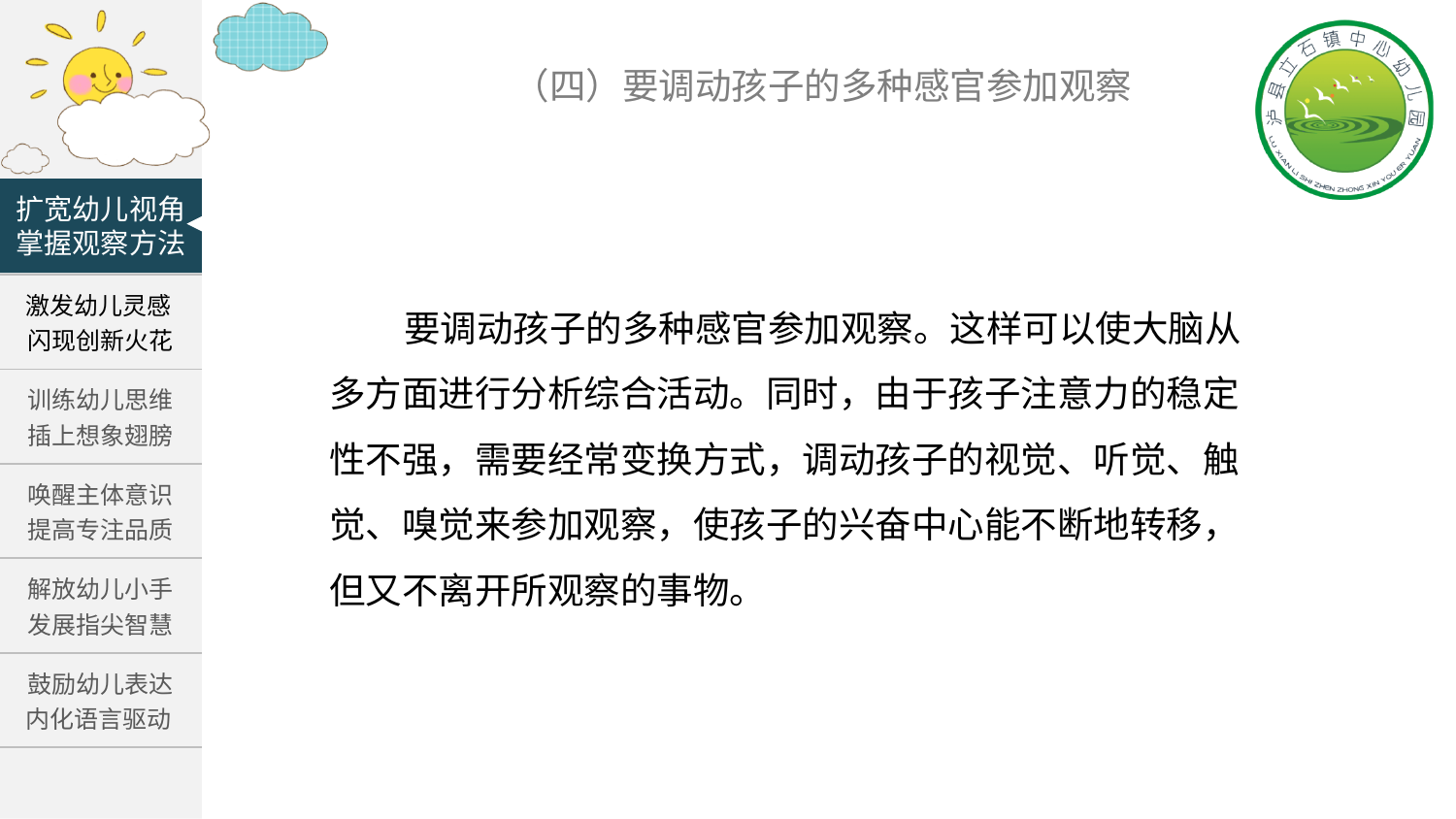

（四）要调动孩子的多种感官参加观察
扩宽幼儿视角
掌握观察方法
|  |
| --- |
| 激发幼儿灵感 闪现创新火花 |
| 训练幼儿思维 插上想象翅膀 |
| 唤醒主体意识 提高专注品质 |
| 解放幼儿小手 发展指尖智慧 |
| 鼓励幼儿表达 内化语言驱动 |

        要调动孩子的多种感官参加观察。这样可以使大脑从多方面进行分析综合活动。同时，由于孩子注意力的稳定性不强，需要经常变换方式，调动孩子的视觉、听觉、触觉、嗅觉来参加观察，使孩子的兴奋中心能不断地转移，但又不离开所观察的事物。